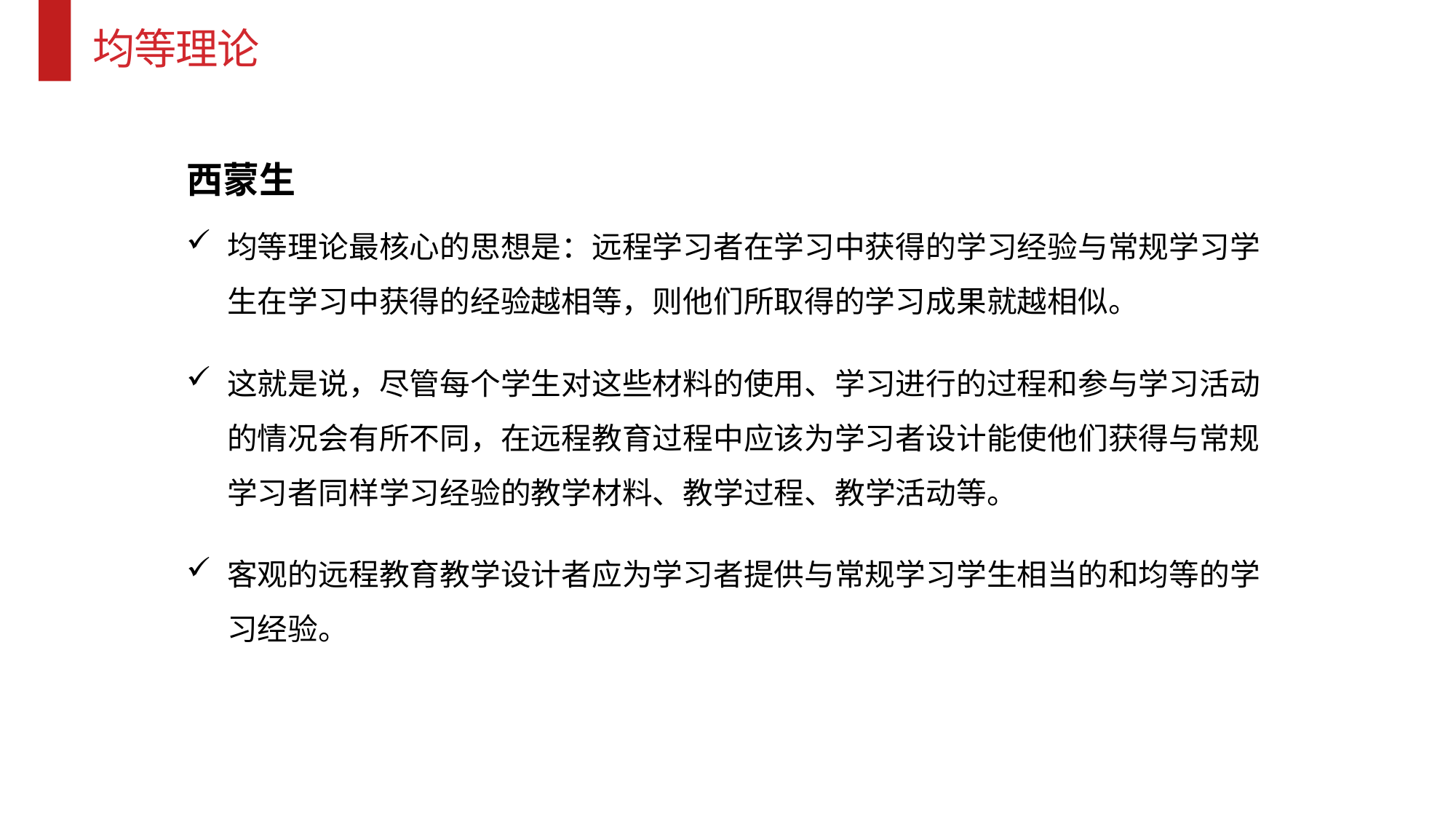

均等理论
西蒙生
均等理论最核心的思想是：远程学习者在学习中获得的学习经验与常规学习学生在学习中获得的经验越相等，则他们所取得的学习成果就越相似。
这就是说，尽管每个学生对这些材料的使用、学习进行的过程和参与学习活动的情况会有所不同，在远程教育过程中应该为学习者设计能使他们获得与常规学习者同样学习经验的教学材料、教学过程、教学活动等。
客观的远程教育教学设计者应为学习者提供与常规学习学生相当的和均等的学习经验。